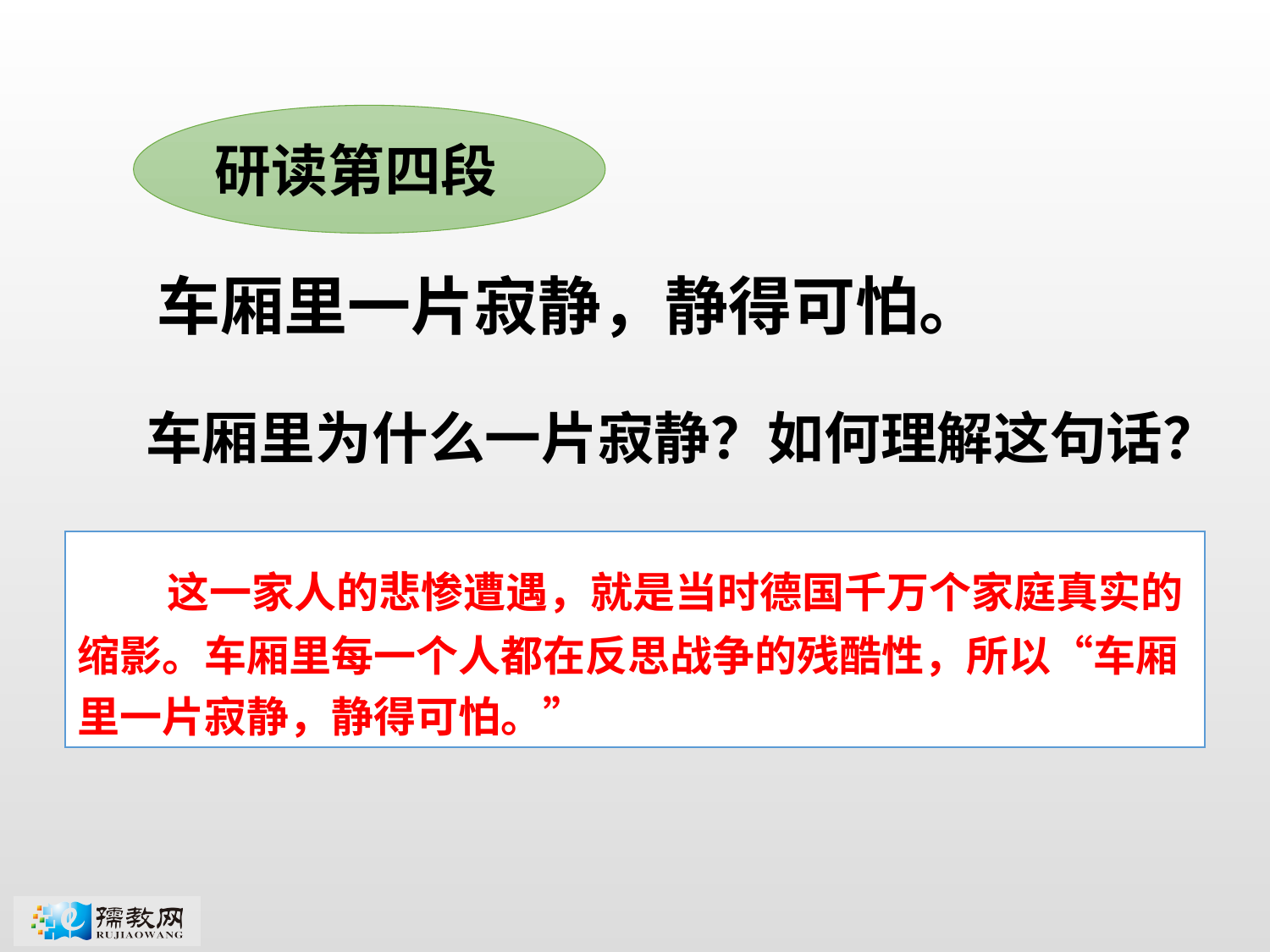

研读第四段
车厢里一片寂静，静得可怕。
车厢里为什么一片寂静？如何理解这句话？
      这一家人的悲惨遭遇，就是当时德国千万个家庭真实的缩影。车厢里每一个人都在反思战争的残酷性，所以“车厢里一片寂静，静得可怕。”